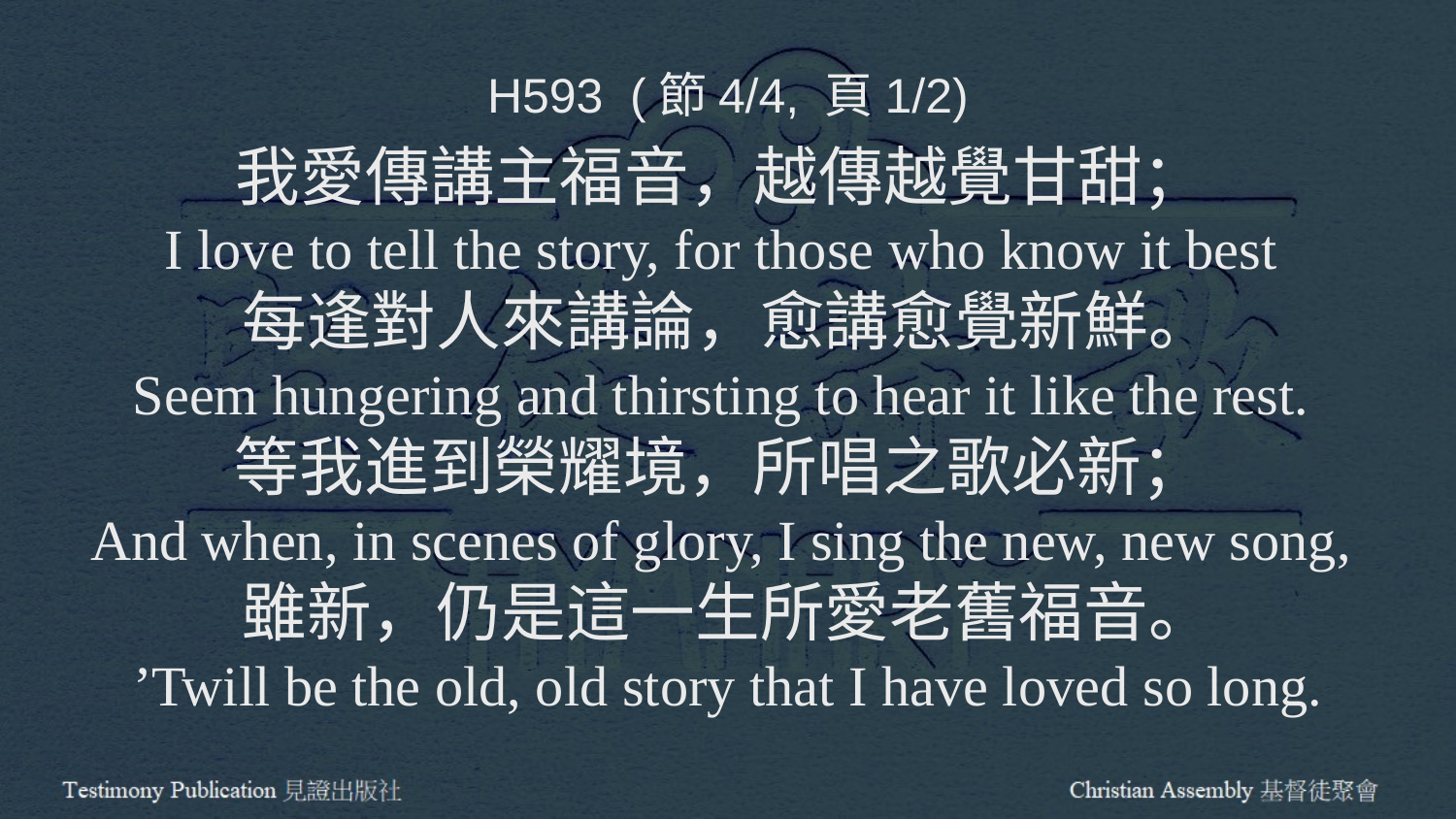

H593  (節4/4, 頁1/2)
我愛傳講主福音，越傳越覺甘甜；
I love to tell the story, for those who know it best
每逢對人來講論，愈講愈覺新鮮。
Seem hungering and thirsting to hear it like the rest.
等我進到榮耀境，所唱之歌必新；
And when, in scenes of glory, I sing the new, new song,
雖新，仍是這一生所愛老舊福音。
’Twill be the old, old story that I have loved so long.